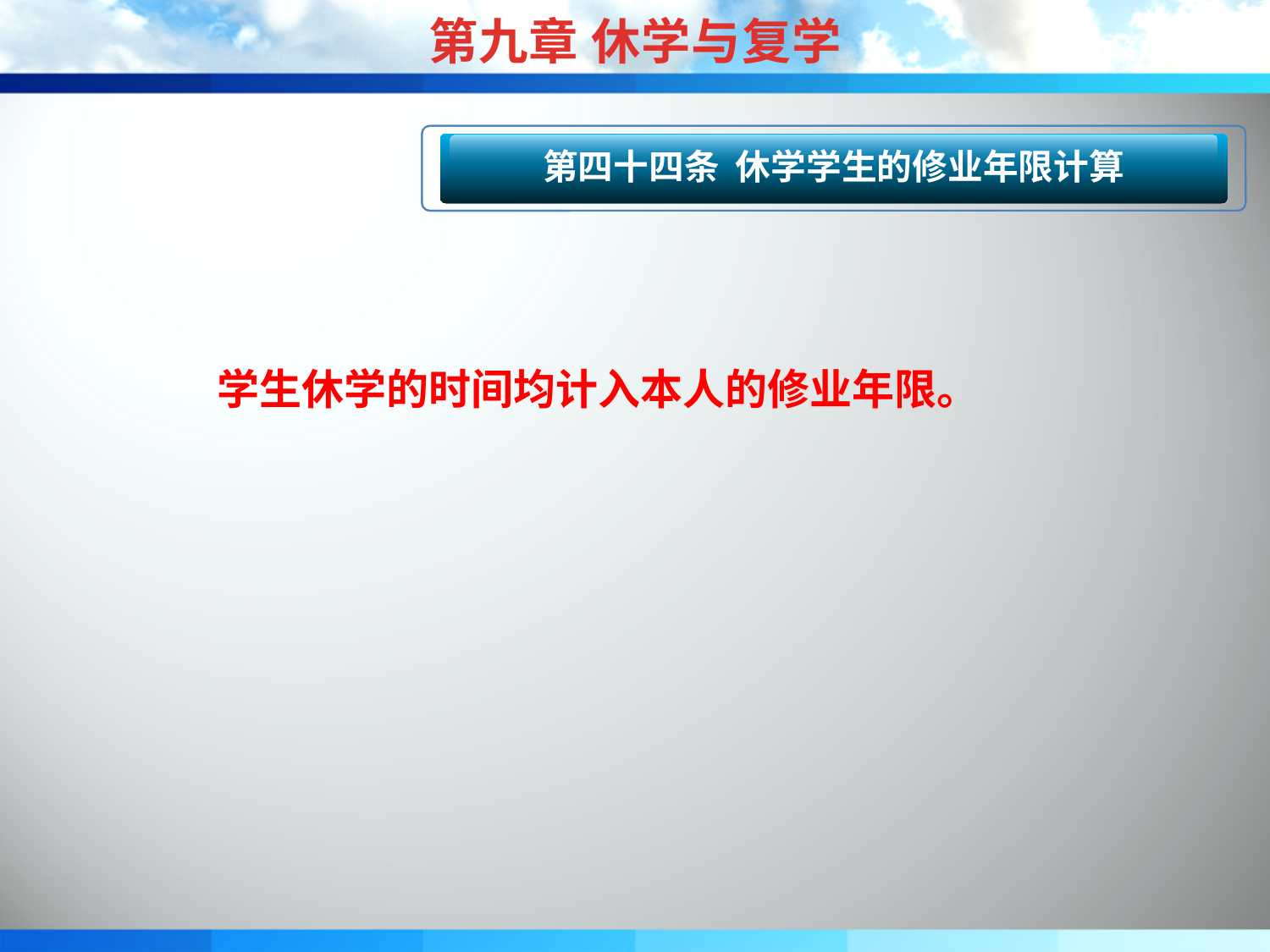

第九章 休学与复学

第四十三条  复学

第四十四条  休学学生的修业年限计算
学生休学的时间均计入本人的修业年限。